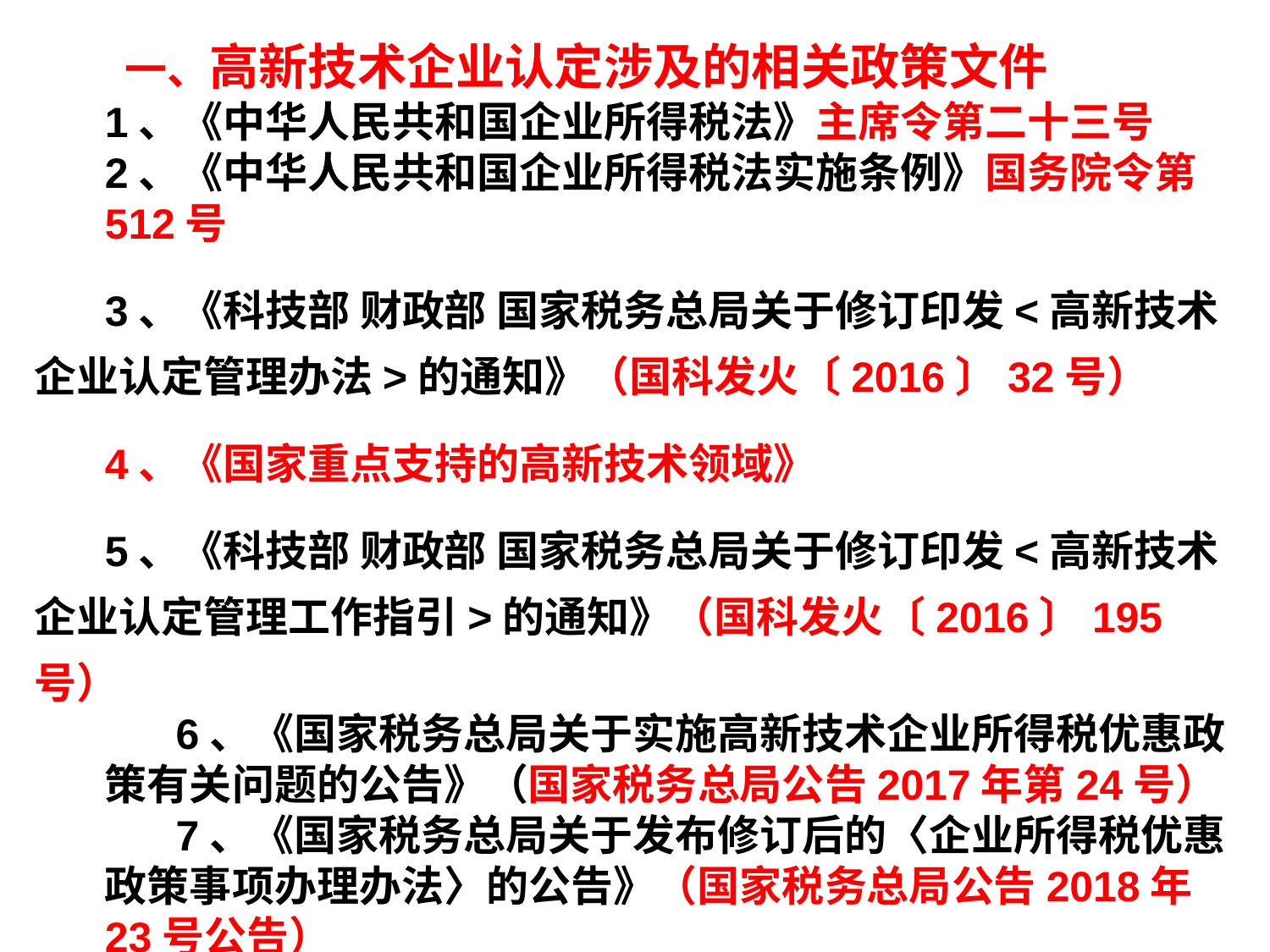

一、高新技术企业认定涉及的相关政策文件
1、《中华人民共和国企业所得税法》主席令第二十三号
2、《中华人民共和国企业所得税法实施条例》国务院令第512号
3、《科技部 财政部 国家税务总局关于修订印发<高新技术企业认定管理办法>的通知》（国科发火〔2016〕32号）
4、《国家重点支持的高新技术领域》
5、《科技部 财政部 国家税务总局关于修订印发<高新技术企业认定管理工作指引>的通知》（国科发火〔2016〕195号）
6、《国家税务总局关于实施高新技术企业所得税优惠政策有关问题的公告》（国家税务总局公告2017年第24号）
7、《国家税务总局关于发布修订后的〈企业所得税优惠政策事项办理办法〉的公告》（国家税务总局公告2018年23号公告）